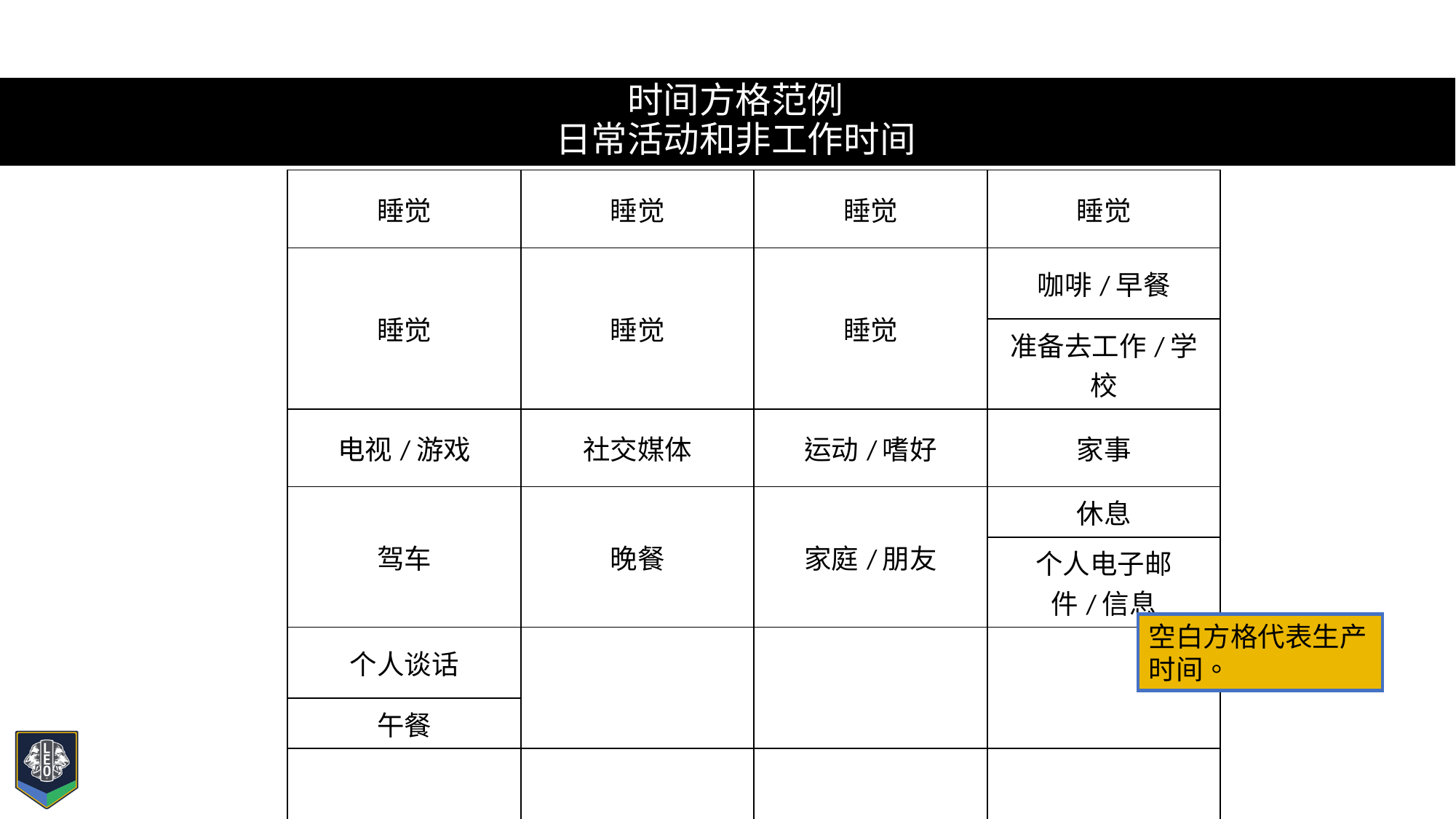

# 时间方格范例 日常活动和非工作时间

| 睡觉 | 睡觉 | 睡觉 | 睡觉 |
| --- | --- | --- | --- |
| 睡觉 | 睡觉 | 睡觉 | 咖啡/早餐 |
|  |  |  | 准备去工作/学校 |
| 电视/游戏 | 社交媒体 | 运动/嗜好 | 家事 |
| 驾车 | 晚餐 | 家庭/朋友 | 休息 |
|  |  |  | 个人电子邮件/信息 |
| 个人谈话 |  |  |  |
| 午餐 |  |  |  |
|  |  |  |  |
空白方格代表生产时间。